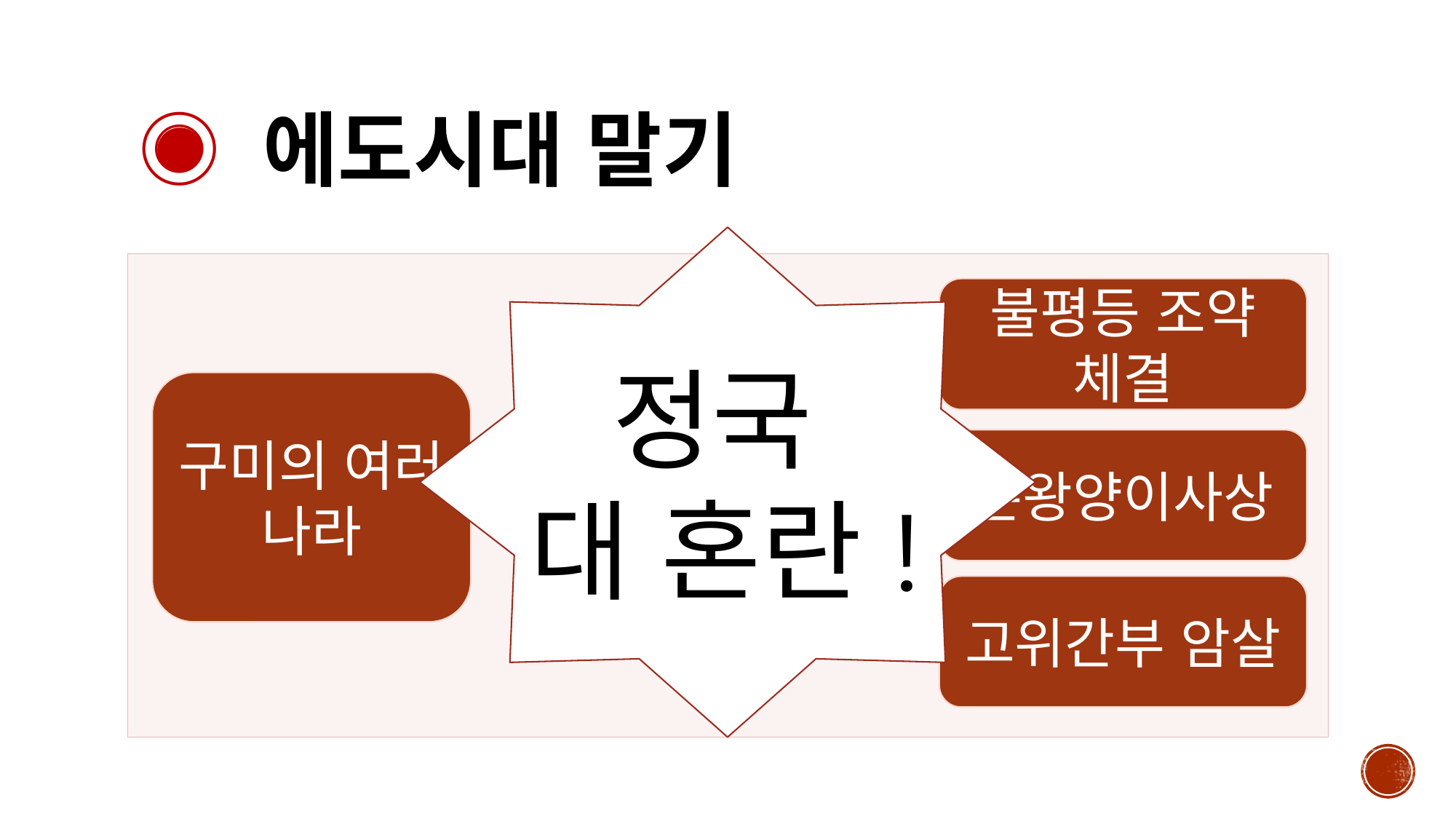

# ◎ 에도시대 말기

정국
대 혼란!

불평등 조약 체결
구미의 여러 나라
문호개방 요구
존왕양이사상
고위간부 암살